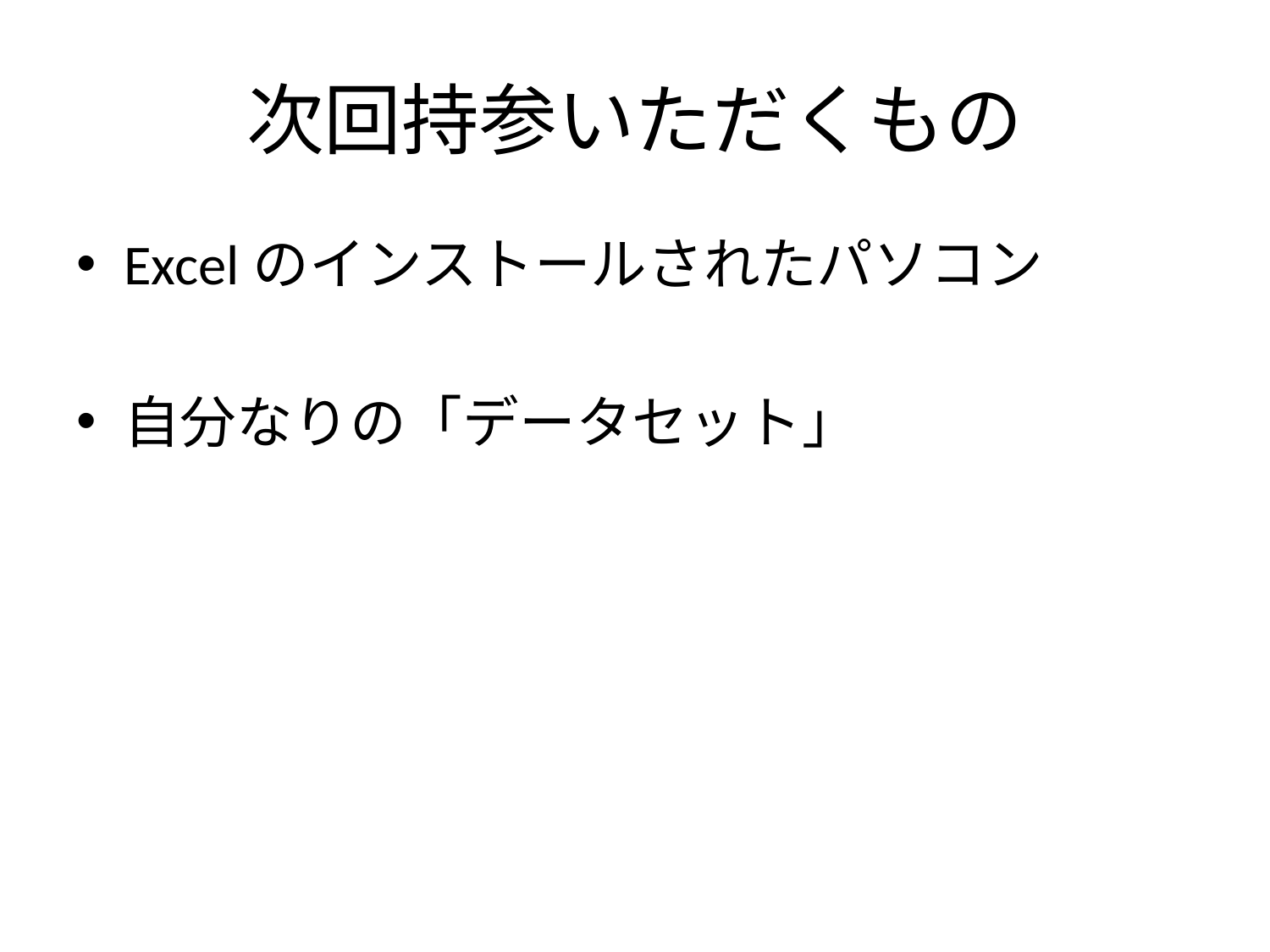

# 次回持参いただくもの
Excelのインストールされたパソコン

自分なりの「データセット」